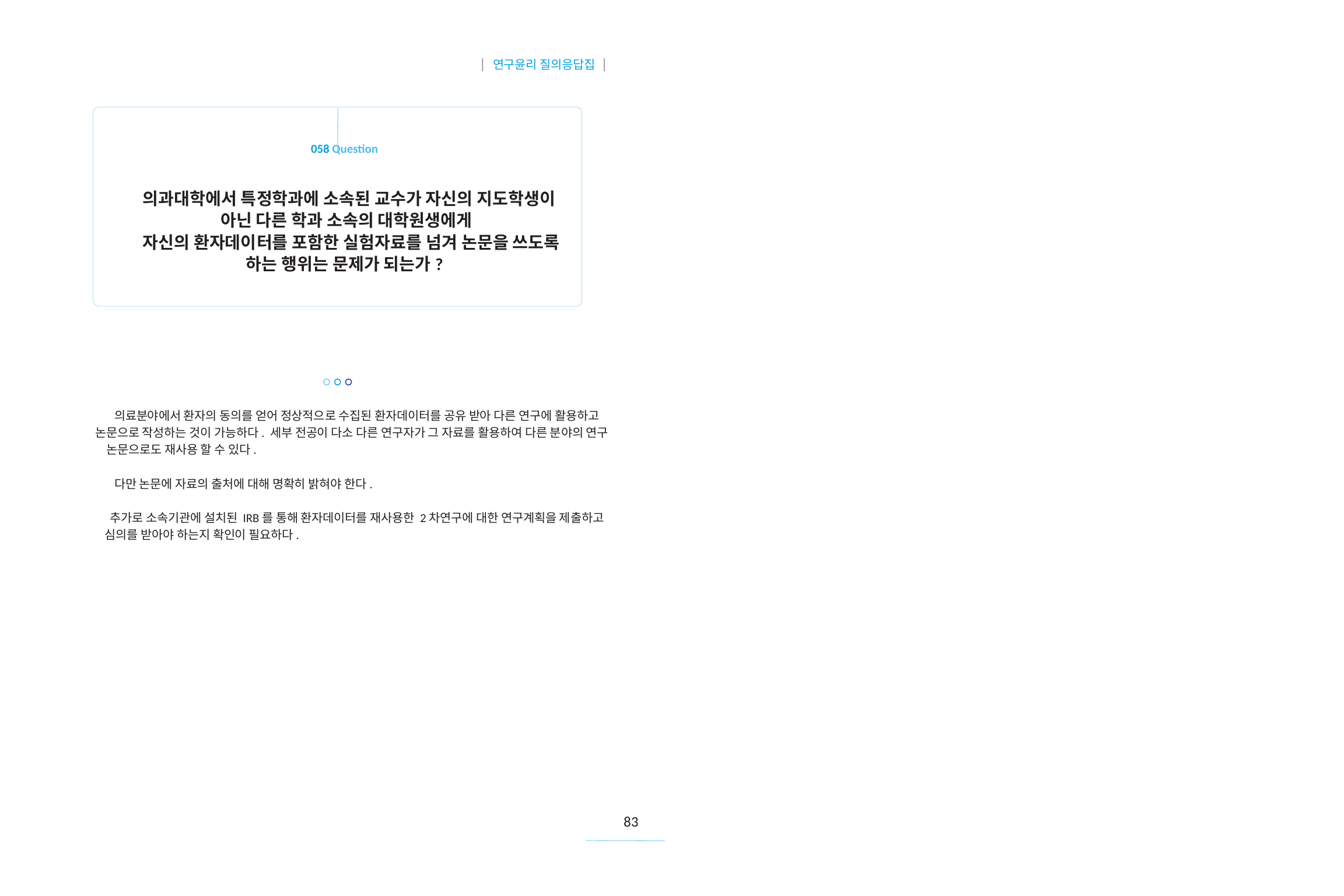

| 연구윤리 질의응답집 |

058 Question

의과대학에서 특정학과에 소속된 교수가 자신의 지도학생이
아닌 다른 학과 소속의 대학원생에게
자신의 환자데이터를 포함한 실험자료를 넘겨 논문을 쓰도록
하는 행위는 문제가 되는가?

의료분야에서 환자의 동의를 얻어 정상적으로 수집된 환자데이터를 공유 받아 다른 연구에 활용하고
논문으로 작성하는 것이 가능하다. 세부 전공이 다소 다른 연구자가 그 자료를 활용하여 다른 분야의 연구
논문으로도 재사용 할 수 있다.
다만 논문에 자료의 출처에 대해 명확히 밝혀야 한다.
추가로 소속기관에 설치된 IRB를 통해 환자데이터를 재사용한 2차연구에 대한 연구계획을 제출하고
심의를 받아야 하는지 확인이 필요하다.
83